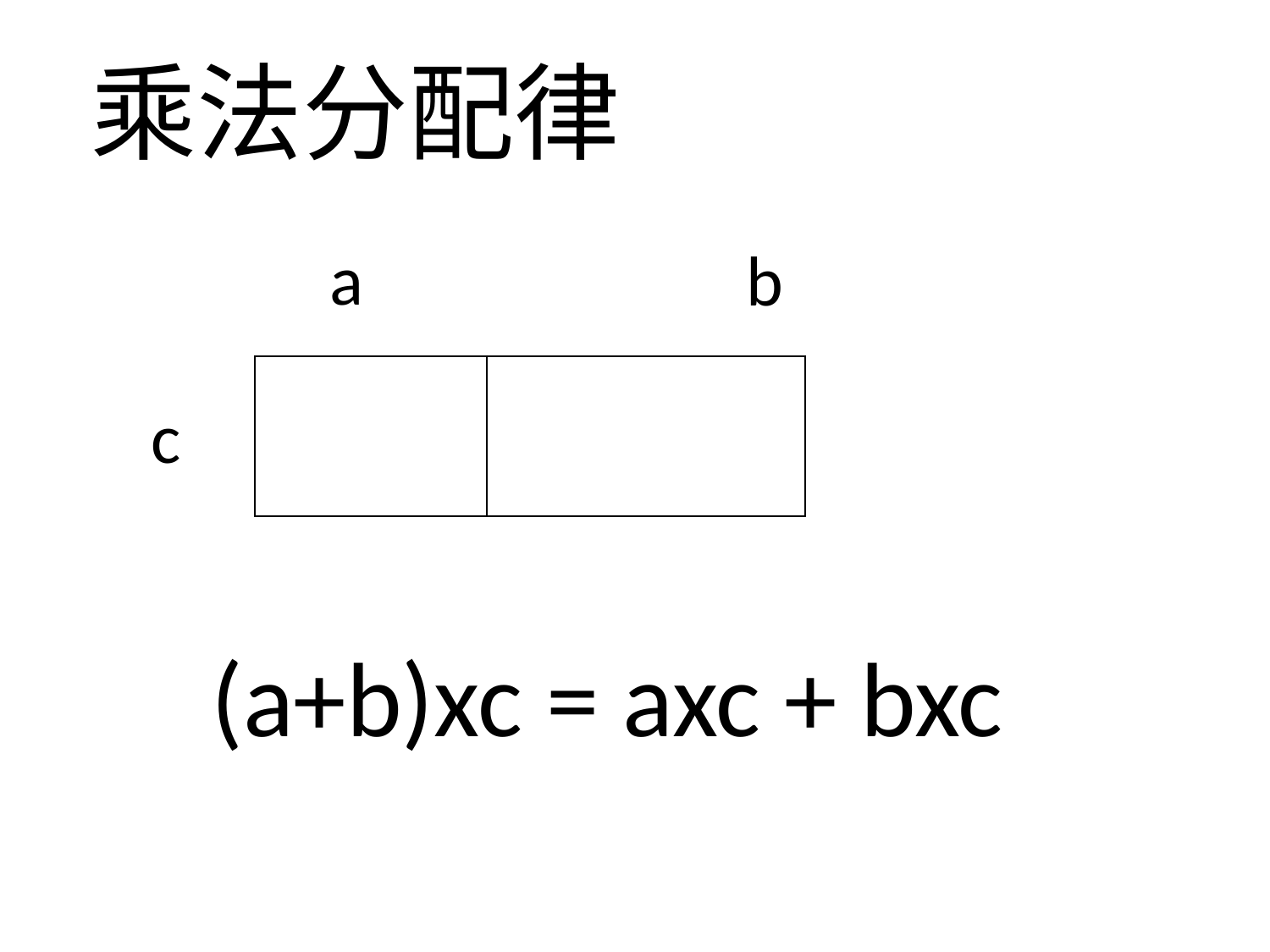

乘法分配律
a
b
|  |  |
| --- | --- |
c
(a+b)xc = axc + bxc